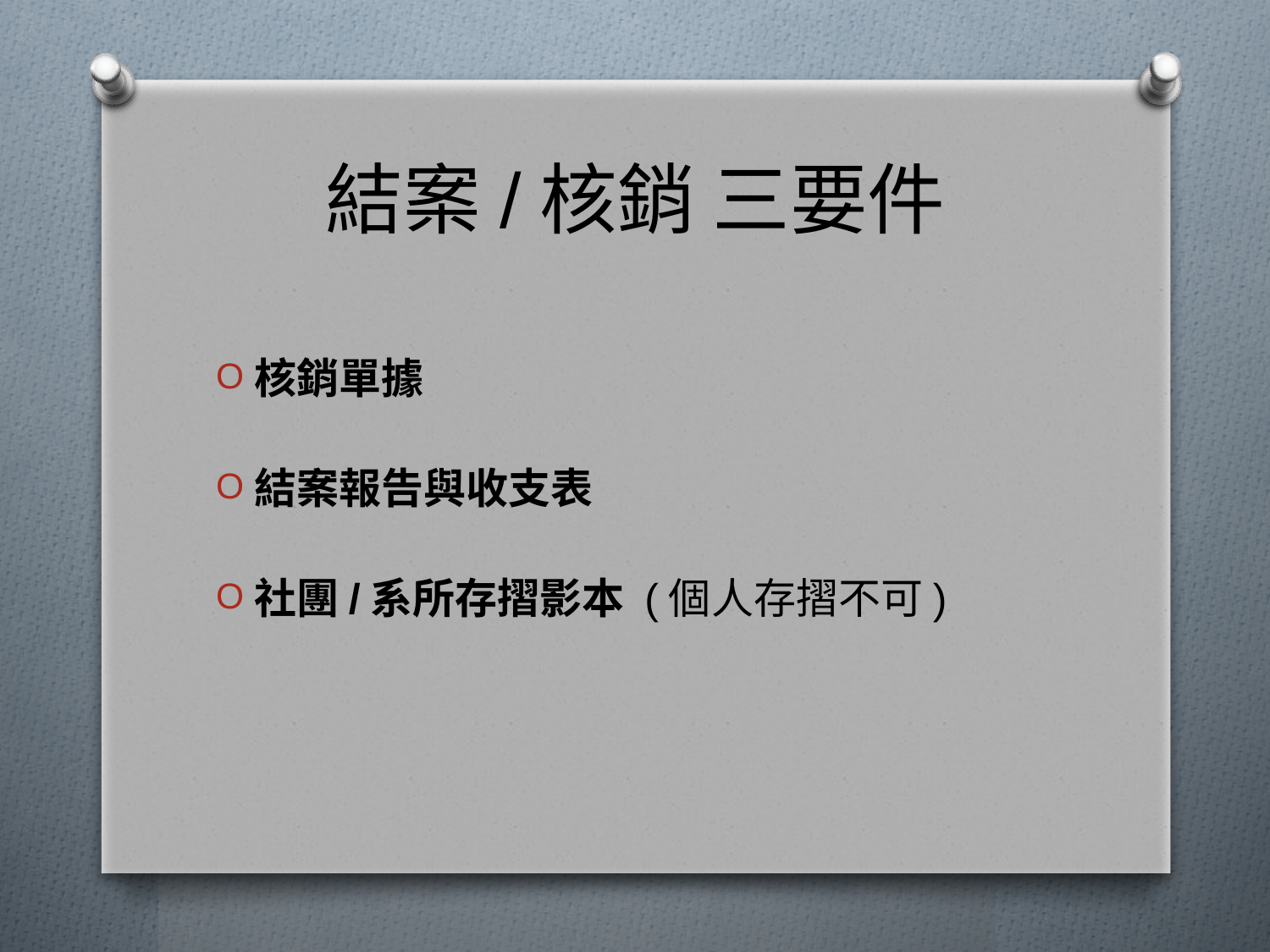

# 結案/核銷 三要件
核銷單據
結案報告與收支表
社團/系所存摺影本 (個人存摺不可)